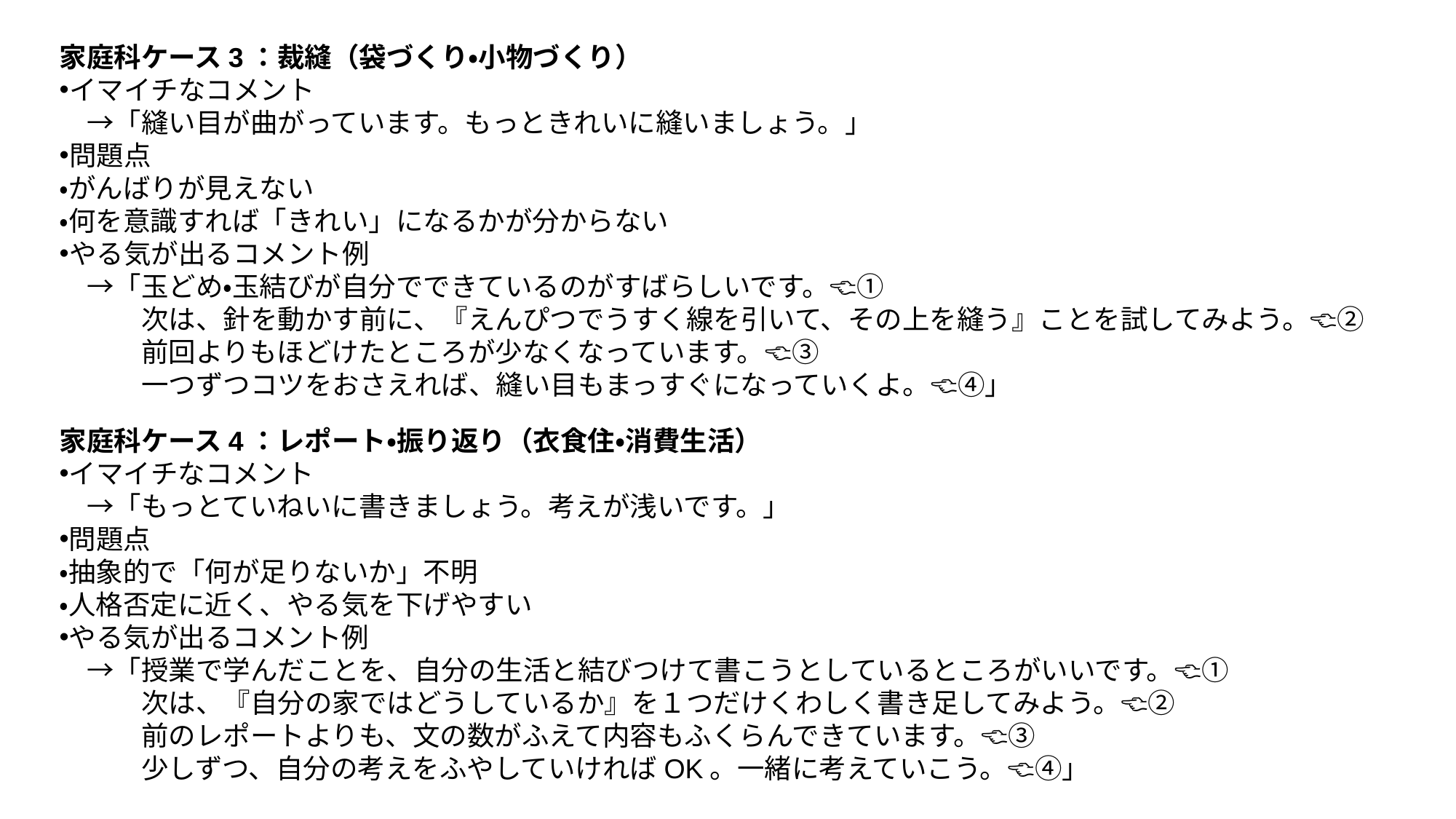

家庭科ケース3：裁縫（袋づくり・小物づくり）
イマイチなコメント
　→「縫い目が曲がっています。もっときれいに縫いましょう。」
問題点
・がんばりが見えない
・何を意識すれば「きれい」になるかが分からない
やる気が出るコメント例
　→「玉どめ・玉結びが自分でできているのがすばらしいです。👈①
　　　次は、針を動かす前に、『えんぴつでうすく線を引いて、その上を縫う』ことを試してみよう。👈②
　　　前回よりもほどけたところが少なくなっています。👈③
　　　一つずつコツをおさえれば、縫い目もまっすぐになっていくよ。👈④」
家庭科ケース4：レポート・振り返り（衣食住・消費生活）
イマイチなコメント
　→「もっとていねいに書きましょう。考えが浅いです。」
問題点
・抽象的で「何が足りないか」不明
・人格否定に近く、やる気を下げやすい
やる気が出るコメント例
　→「授業で学んだことを、自分の生活と結びつけて書こうとしているところがいいです。👈①
　　　次は、『自分の家ではどうしているか』を１つだけくわしく書き足してみよう。👈②
　　　前のレポートよりも、文の数がふえて内容もふくらんできています。👈③
　　　少しずつ、自分の考えをふやしていければOK。一緒に考えていこう。👈④」